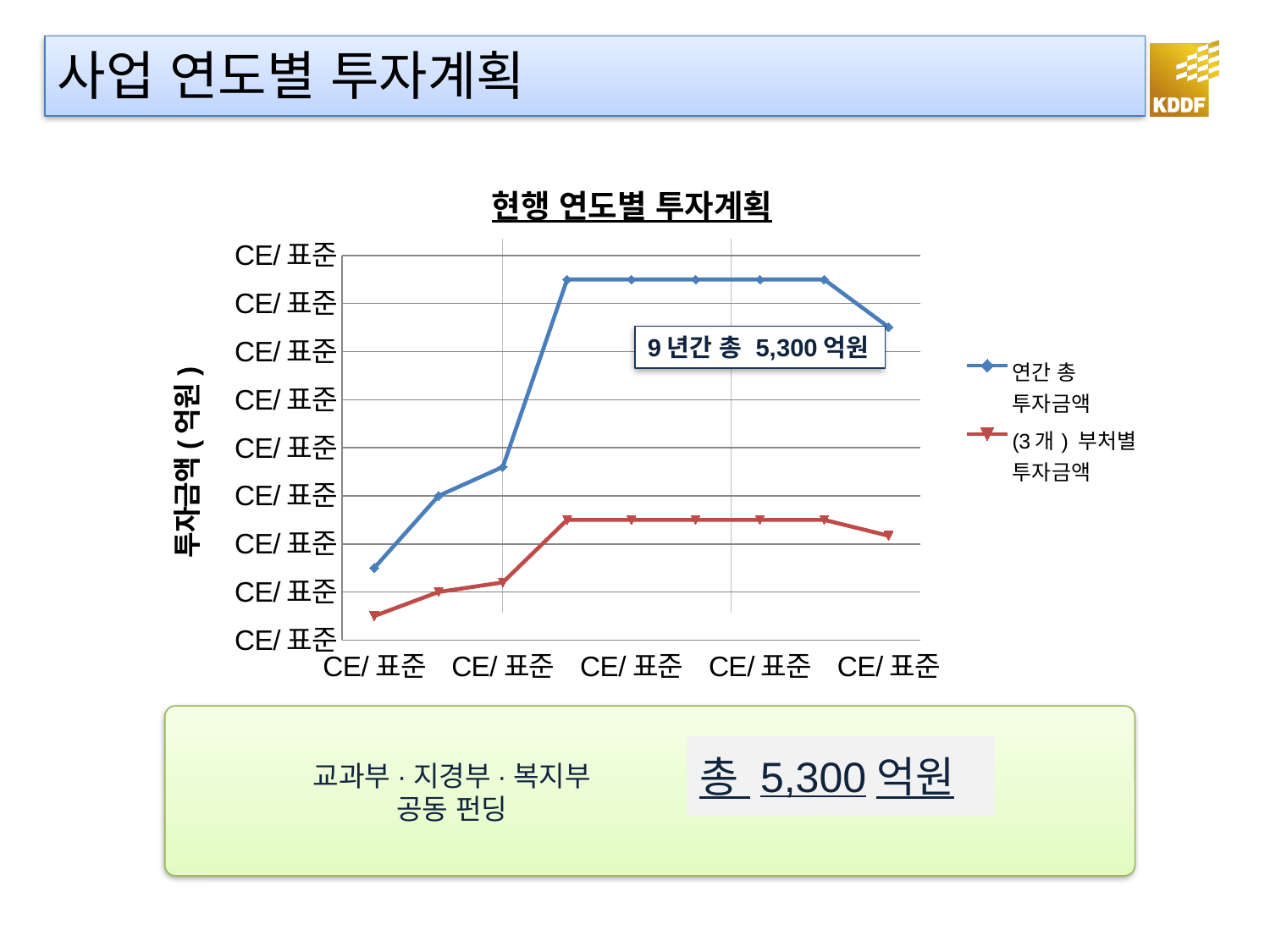

사업 연도별 투자계획

### Chart: 현행 연도별 투자계획

| Category | 연간 총
투자금액 | (3개) 부처별
투자금액 |
|---|---|---|
| 2011 | 150.0 | 50.0 |
| 2012 | 300.0 | 100.0 |
| 2013 | 360.0 | 120.0 |
| 2014 | 750.0 | 250.0 |
| 2015 | 750.0 | 250.0 |
| 2016 | 750.0 | 250.0 |
| 2017 | 750.0 | 250.0 |
| 2018 | 750.0 | 250.0 |
| 2019 | 651.0 | 217.0 |
9년간 총 5,300억원

총 5,300억원
교과부·지경부·복지부
공동 펀딩